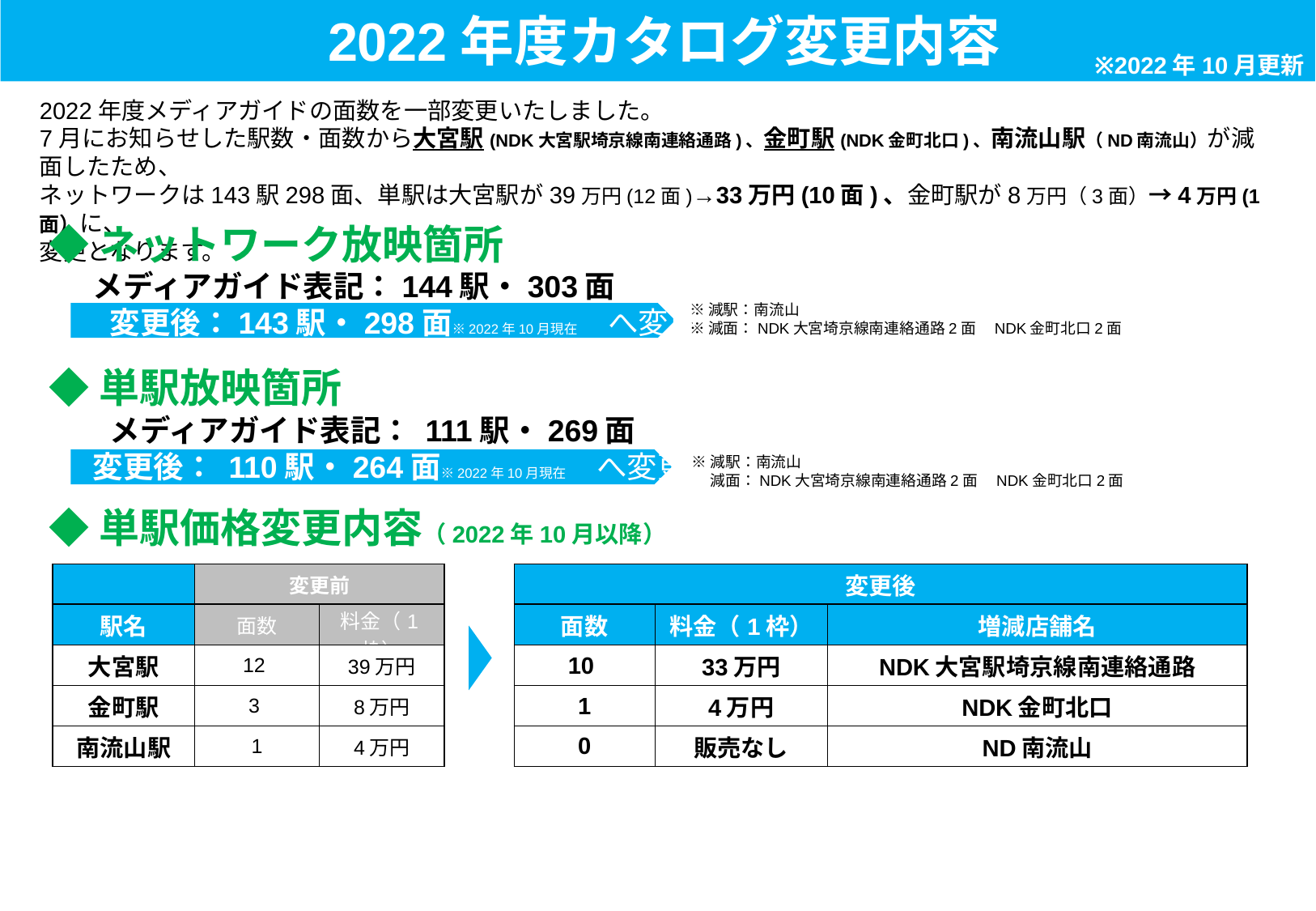

2022年度カタログ変更内容
※2022年10月更新
2022年度メディアガイドの面数を一部変更いたしました。
7月にお知らせした駅数・面数から大宮駅(NDK大宮駅埼京線南連絡通路)、金町駅(NDK金町北口)、南流山駅（ND南流山）が減面したため、
ネットワークは143駅298面、単駅は大宮駅が39万円(12面)→33万円(10面)、金町駅が8万円（3面）→4万円(1面）に、
変更となります。
◆ネットワーク放映箇所
　  メディアガイド表記：144駅・303面
　　変更後：143駅・298面※2022年10月現在　へ変更

◆単駅放映箇所
　　メディアガイド表記： 111駅・269面
　  変更後： 110駅・264面※2022年10月現在　へ変更

◆単駅価格変更内容（2022年10月以降）
※減駅：南流山
※減面：NDK大宮埼京線南連絡通路2面　NDK金町北口2面

※減駅：南流山
　 減面：NDK大宮埼京線南連絡通路2面　NDK金町北口2面

|  | 変更前 |  |  | 変更後 |  |  |
| --- | --- | --- | --- | --- | --- | --- |
| 駅名 | 面数 | 料金（1枠） |  | 面数 | 料金（1枠） | 増減店舗名 |
| 大宮駅 | 12 | 39万円 |  | 10 | 33万円 | NDK大宮駅埼京線南連絡通路 |
| 金町駅 | 3 | 8万円 |  | 1 | 4万円 | NDK金町北口 |
| 南流山駅 | 1 | 4万円 |  | 0 | 販売なし | ND南流山 |